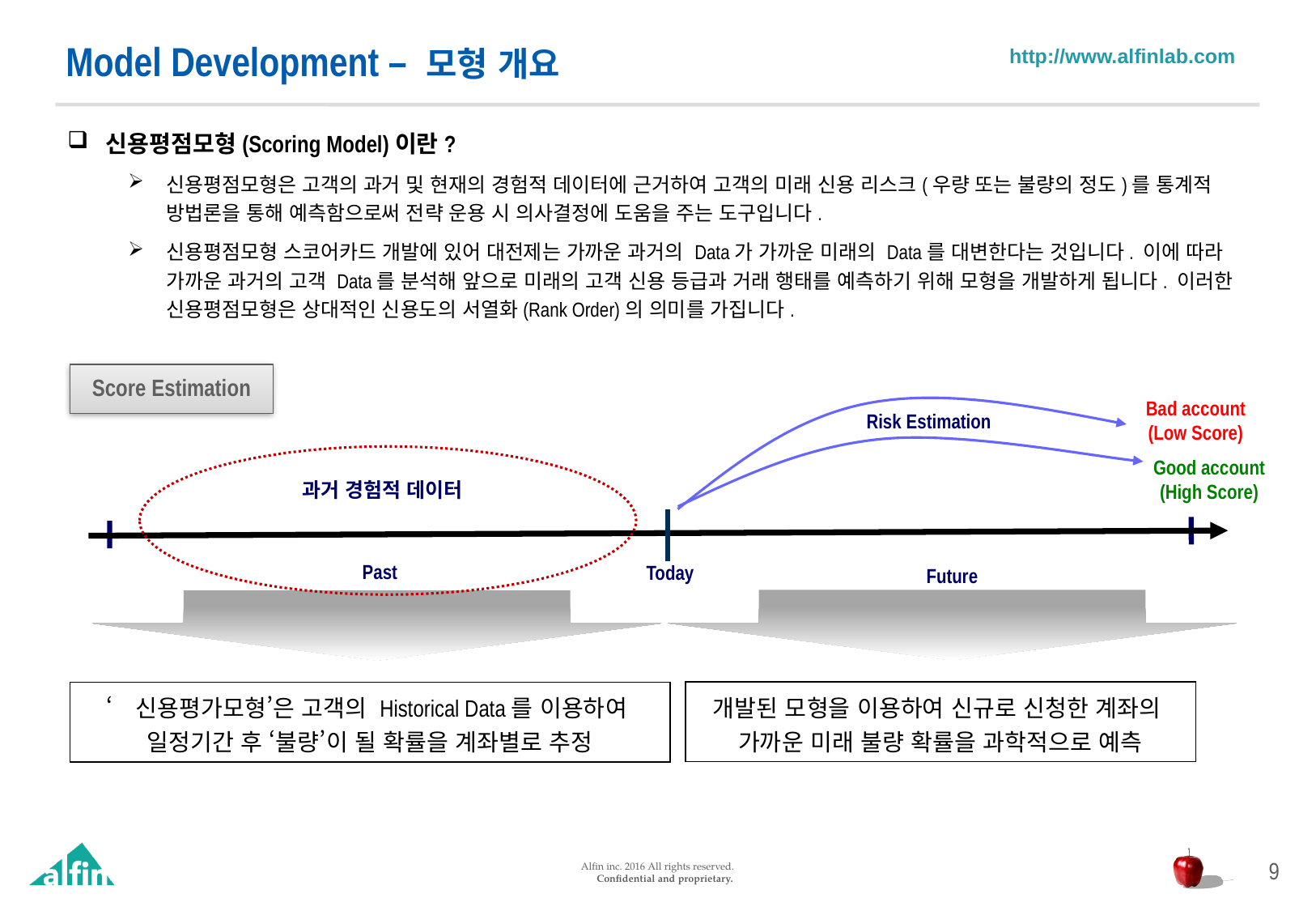

Model Development – 모형 개요
신용평점모형(Scoring Model)이란?
신용평점모형은 고객의 과거 및 현재의 경험적 데이터에 근거하여 고객의 미래 신용 리스크(우량 또는 불량의 정도)를 통계적 방법론을 통해 예측함으로써 전략 운용 시 의사결정에 도움을 주는 도구입니다.
신용평점모형 스코어카드 개발에 있어 대전제는 가까운 과거의 Data가 가까운 미래의 Data를 대변한다는 것입니다. 이에 따라 가까운 과거의 고객 Data를 분석해 앞으로 미래의 고객 신용 등급과 거래 행태를 예측하기 위해 모형을 개발하게 됩니다. 이러한 신용평점모형은 상대적인 신용도의 서열화(Rank Order)의 의미를 가집니다.

Score Estimation

Bad account
(Low Score)
Risk Estimation

Good account
(High Score)
과거 경험적 데이터

Past
Today
Future
개발된 모형을 이용하여 신규로 신청한 계좌의
가까운 미래 불량 확률을 과학적으로 예측
‘신용평가모형’은 고객의 Historical Data를 이용하여
일정기간 후 ‘불량’이 될 확률을 계좌별로 추정

9